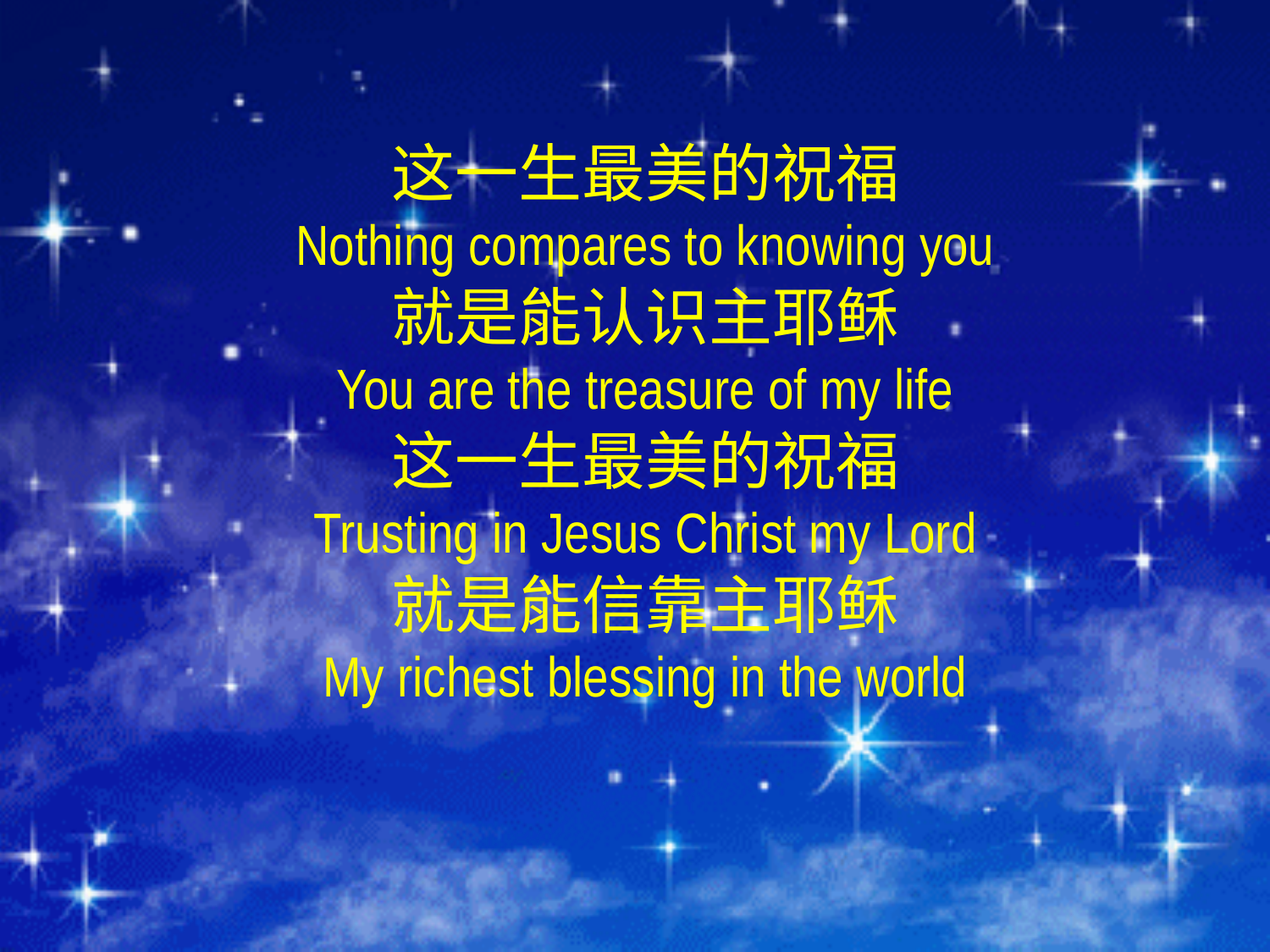

这一生最美的祝福
Nothing compares to knowing you
就是能认识主耶稣
You are the treasure of my life
这一生最美的祝福
Trusting in Jesus Christ my Lord
就是能信靠主耶稣
My richest blessing in the world